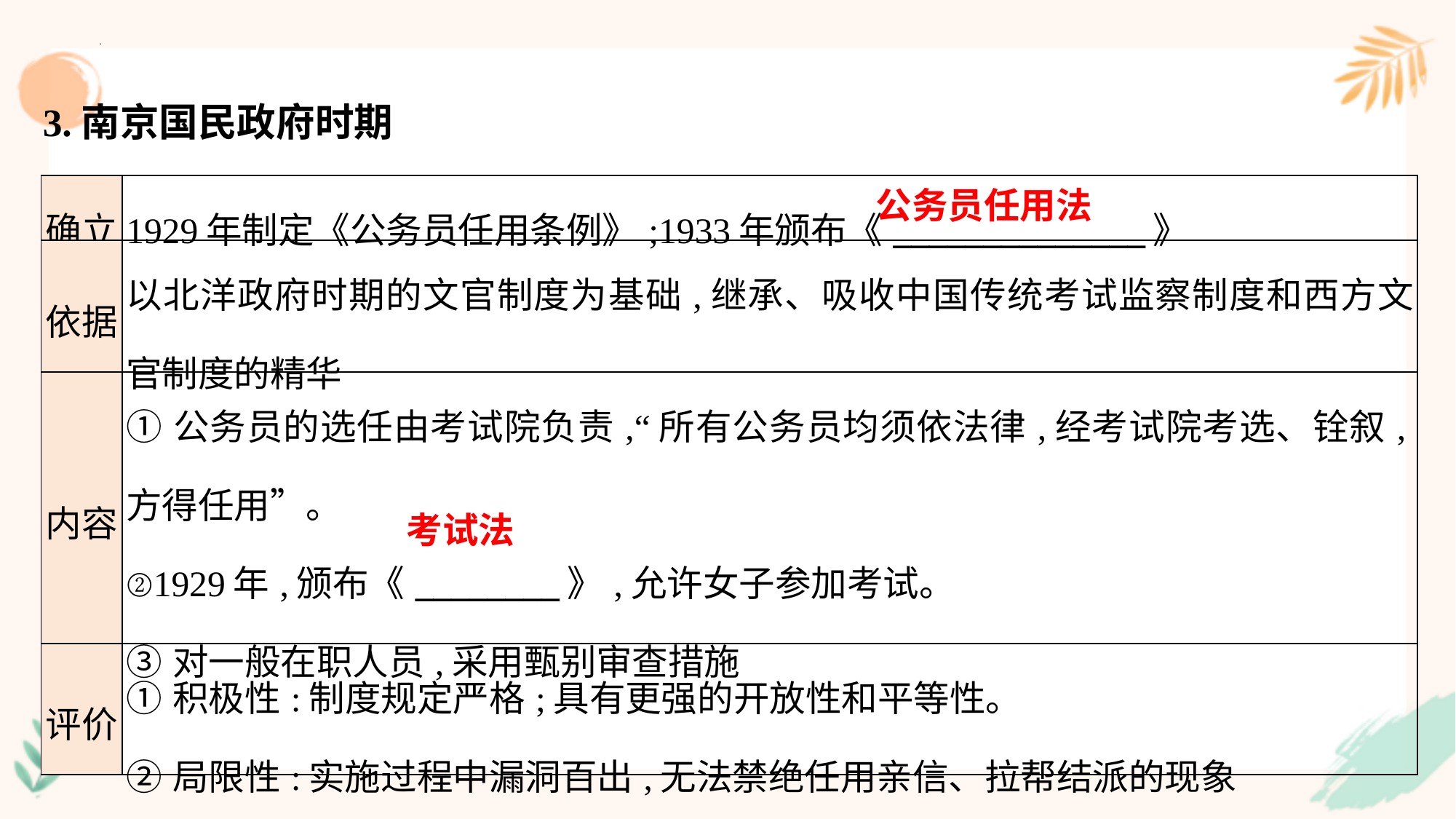

3.南京国民政府时期
| 确立 | 1929年制定《公务员任用条例》;1933年颁布《\_\_\_\_\_\_\_\_\_\_\_\_\_\_》 |
| --- | --- |
| 依据 | 以北洋政府时期的文官制度为基础,继承、吸收中国传统考试监察制度和西方文官制度的精华 |
| 内容 | ①公务员的选任由考试院负责,“所有公务员均须依法律,经考试院考选、铨叙,方得任用”。 ②1929年,颁布《\_\_\_\_\_\_\_\_》,允许女子参加考试。 ③对一般在职人员,采用甄别审查措施 |
| 评价 | ①积极性:制度规定严格;具有更强的开放性和平等性。 ②局限性:实施过程中漏洞百出,无法禁绝任用亲信、拉帮结派的现象 |
公务员任用法
考试法